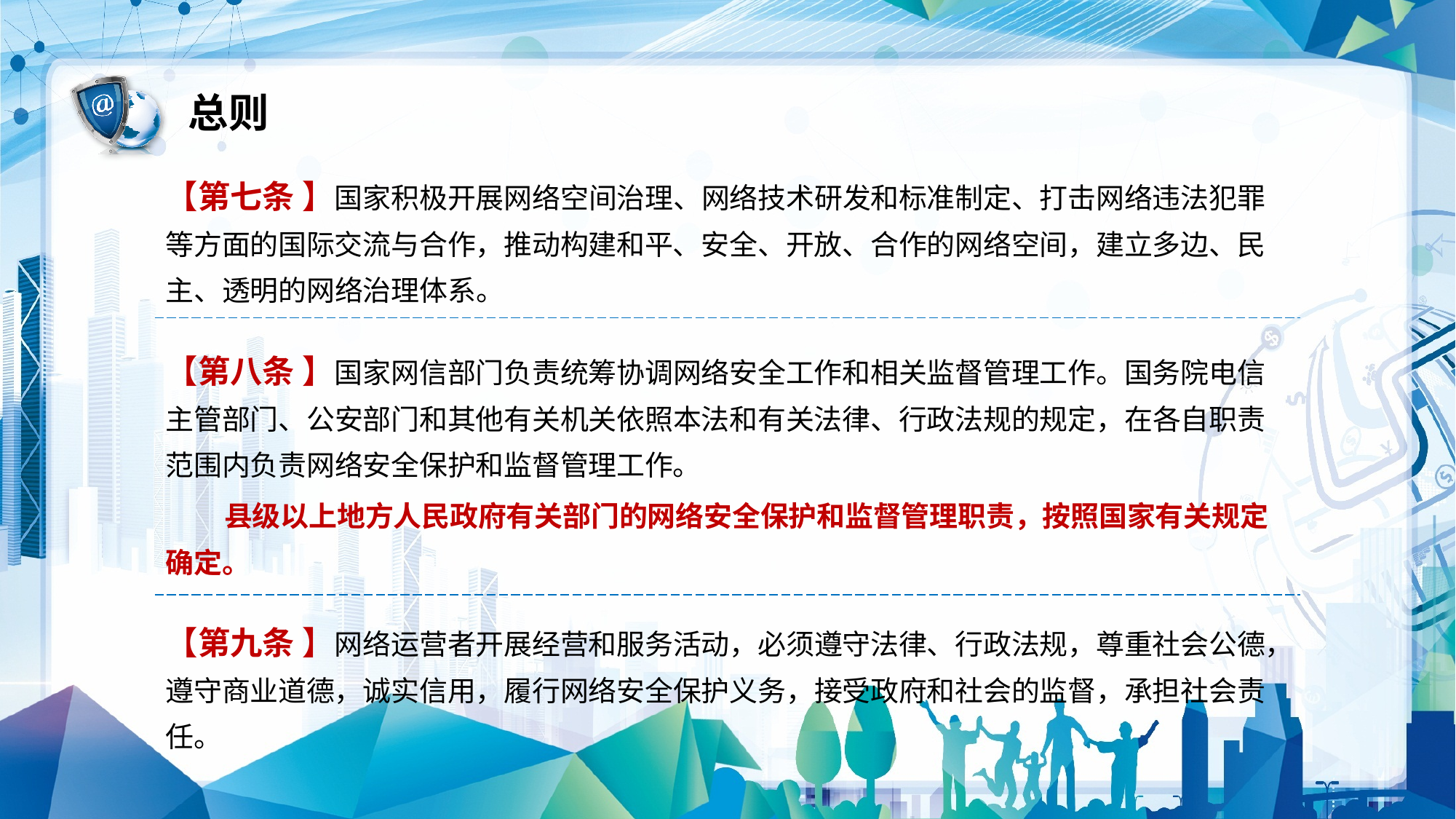

总则
【第七条 】国家积极开展网络空间治理、网络技术研发和标准制定、打击网络违法犯罪等方面的国际交流与合作，推动构建和平、安全、开放、合作的网络空间，建立多边、民主、透明的网络治理体系。
【第八条 】国家网信部门负责统筹协调网络安全工作和相关监督管理工作。国务院电信主管部门、公安部门和其他有关机关依照本法和有关法律、行政法规的规定，在各自职责范围内负责网络安全保护和监督管理工作。
       县级以上地方人民政府有关部门的网络安全保护和监督管理职责，按照国家有关规定确定。
【第九条 】网络运营者开展经营和服务活动，必须遵守法律、行政法规，尊重社会公德，遵守商业道德，诚实信用，履行网络安全保护义务，接受政府和社会的监督，承担社会责任。